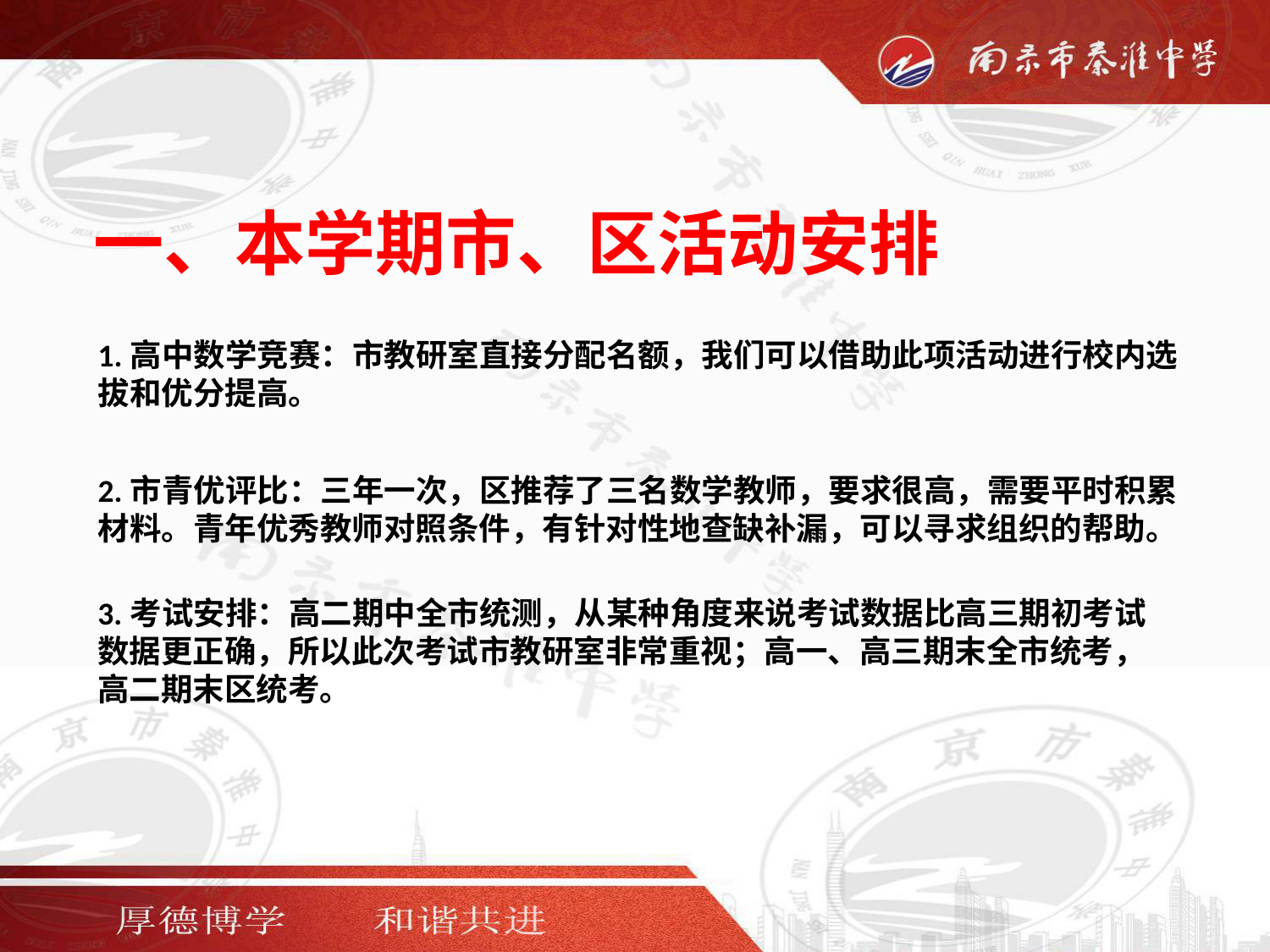

# 一、本学期市、区活动安排
1.高中数学竞赛：市教研室直接分配名额，我们可以借助此项活动进行校内选拔和优分提高。
2.市青优评比：三年一次，区推荐了三名数学教师，要求很高，需要平时积累材料。青年优秀教师对照条件，有针对性地查缺补漏，可以寻求组织的帮助。
3.考试安排：高二期中全市统测，从某种角度来说考试数据比高三期初考试数据更正确，所以此次考试市教研室非常重视；高一、高三期末全市统考，高二期末区统考。